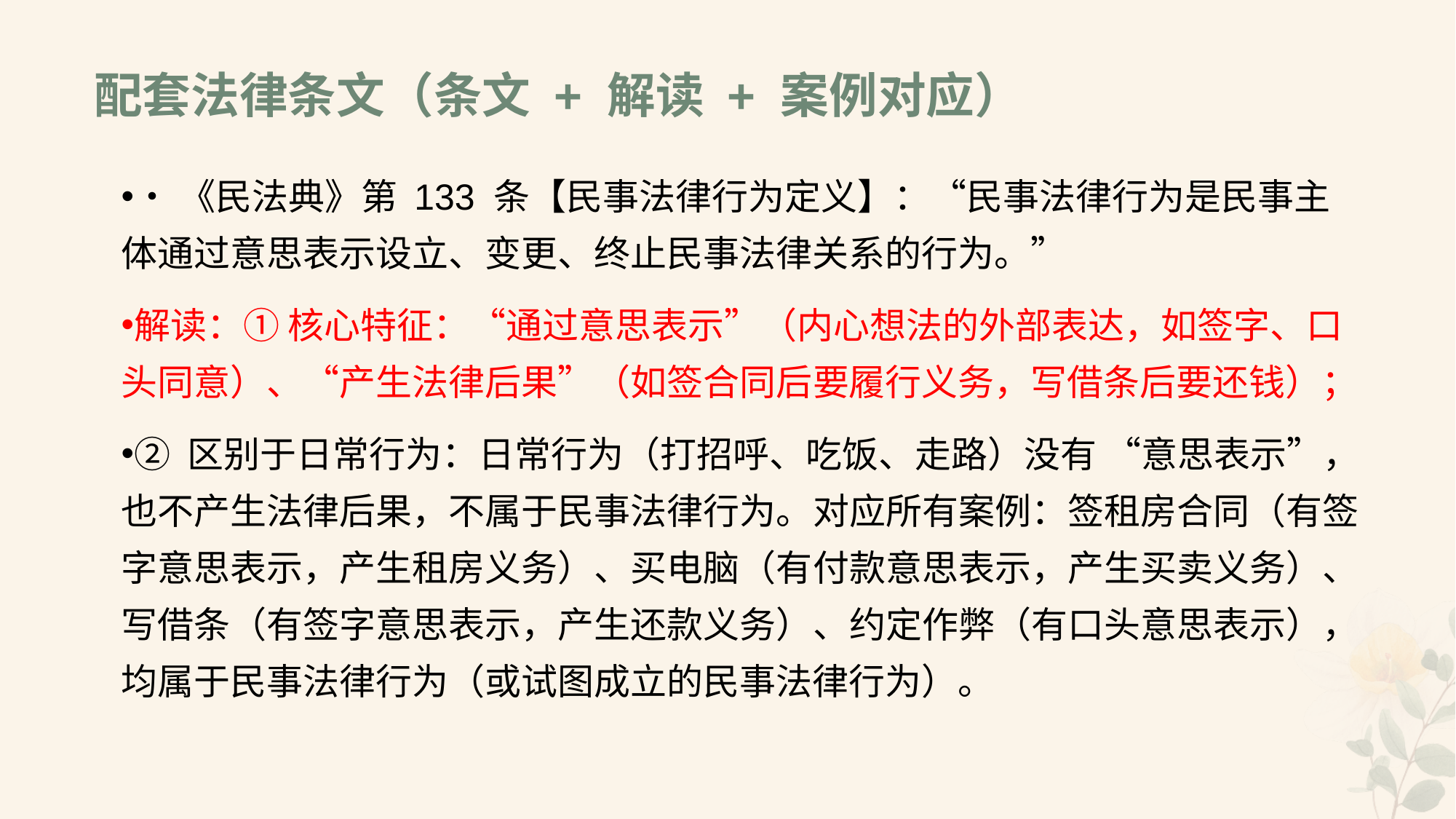

# 配套法律条文（条文 + 解读 + 案例对应）
•《民法典》第 133 条【民事法律行为定义】：“民事法律行为是民事主体通过意思表示设立、变更、终止民事法律关系的行为。”
解读：① 核心特征：“通过意思表示”（内心想法的外部表达，如签字、口头同意）、“产生法律后果”（如签合同后要履行义务，写借条后要还钱）；
② 区别于日常行为：日常行为（打招呼、吃饭、走路）没有 “意思表示”，也不产生法律后果，不属于民事法律行为。对应所有案例：签租房合同（有签字意思表示，产生租房义务）、买电脑（有付款意思表示，产生买卖义务）、写借条（有签字意思表示，产生还款义务）、约定作弊（有口头意思表示），均属于民事法律行为（或试图成立的民事法律行为）。